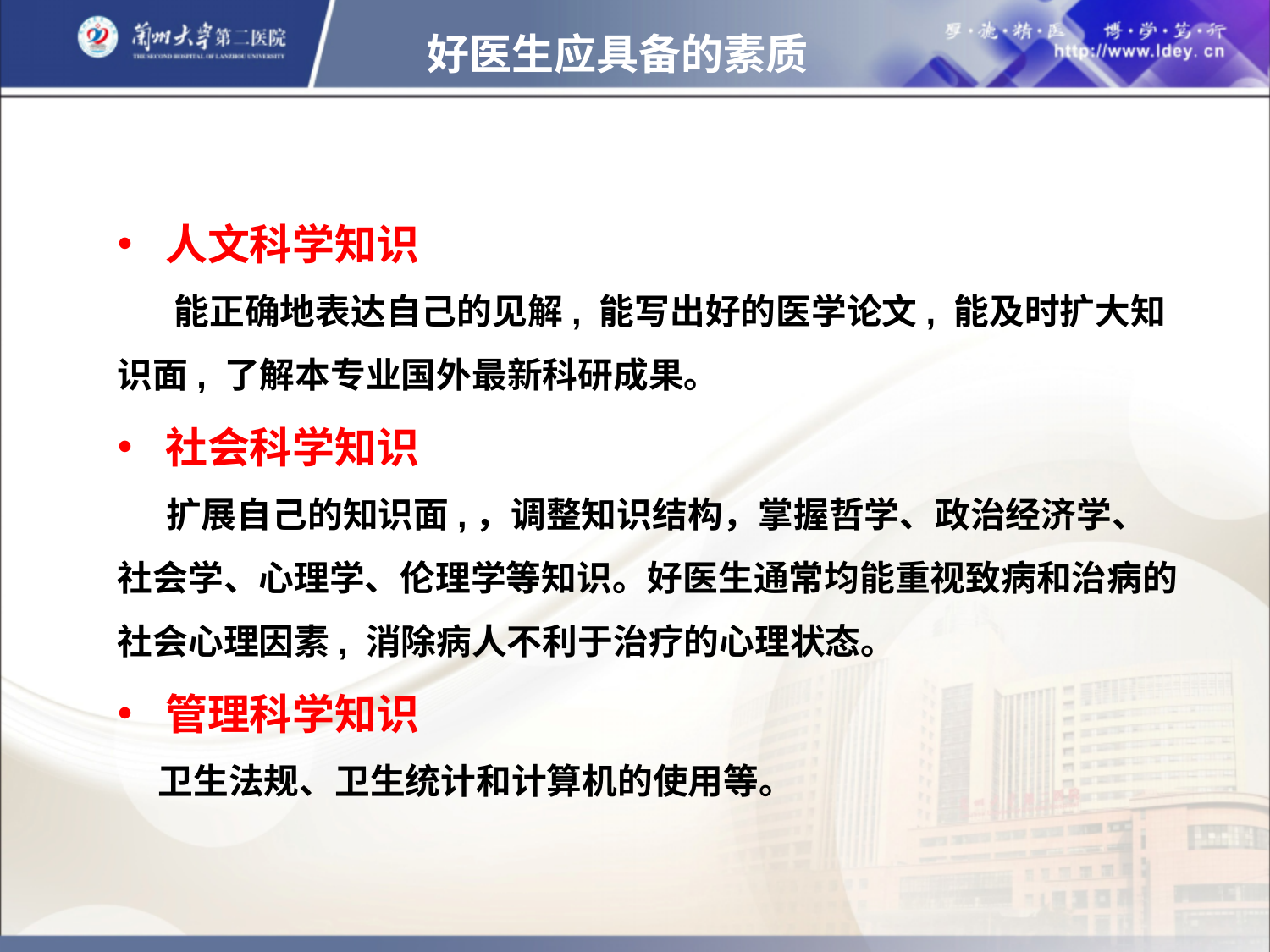

好医生应具备的素质
人文科学知识
      能正确地表达自己的见解, 能写出好的医学论文, 能及时扩大知识面, 了解本专业国外最新科研成果。
社会科学知识
     扩展自己的知识面,，调整知识结构，掌握哲学、政治经济学、社会学、心理学、伦理学等知识。好医生通常均能重视致病和治病的社会心理因素, 消除病人不利于治疗的心理状态。
管理科学知识
    卫生法规、卫生统计和计算机的使用等。